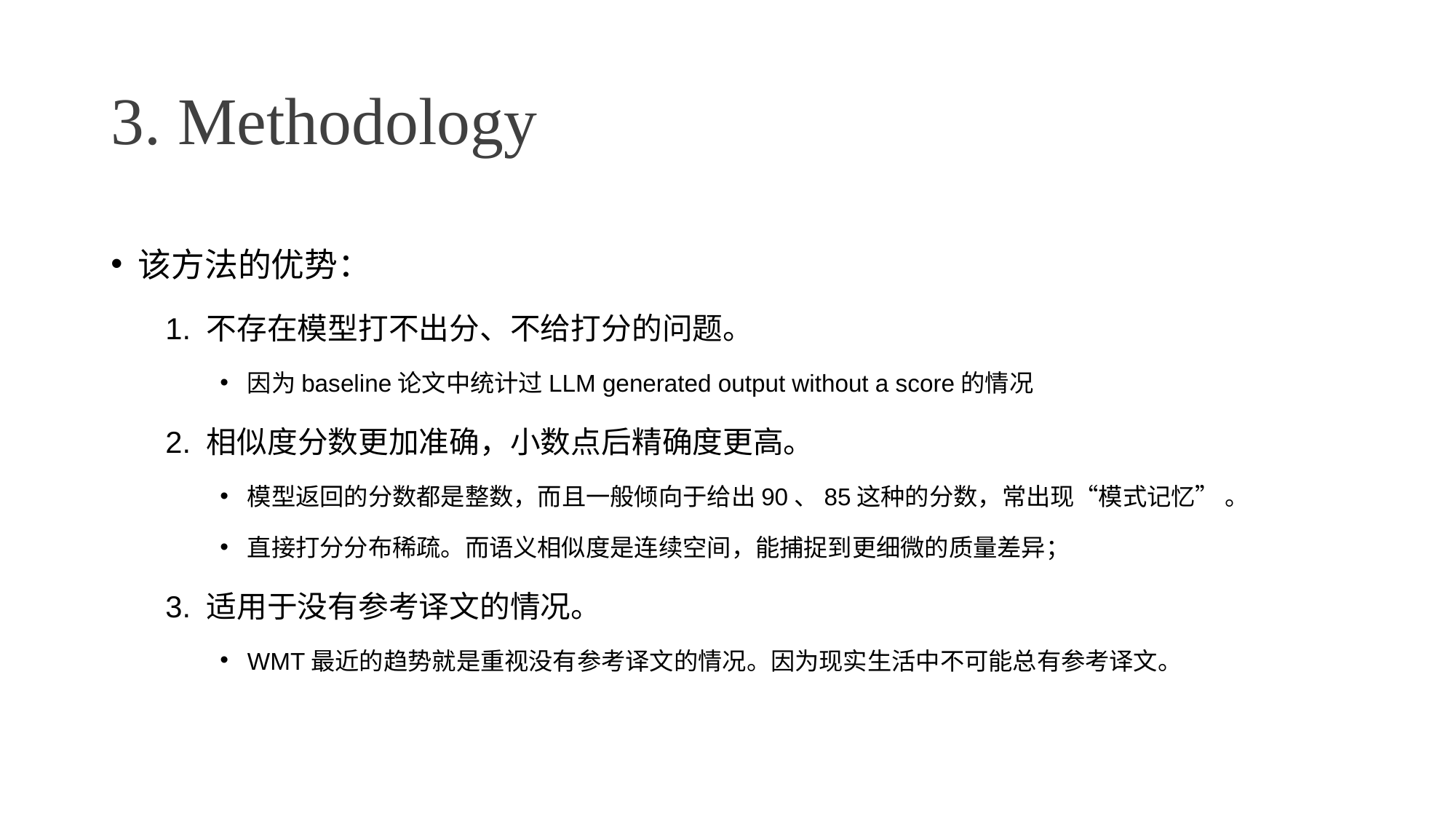

# 3. Methodology
该方法的优势：
1. 不存在模型打不出分、不给打分的问题。
因为baseline论文中统计过LLM generated output without a score的情况
2. 相似度分数更加准确，小数点后精确度更高。
模型返回的分数都是整数，而且一般倾向于给出90、85这种的分数，常出现“模式记忆” 。
直接打分分布稀疏。而语义相似度是连续空间，能捕捉到更细微的质量差异；
3. 适用于没有参考译文的情况。
WMT最近的趋势就是重视没有参考译文的情况。因为现实生活中不可能总有参考译文。